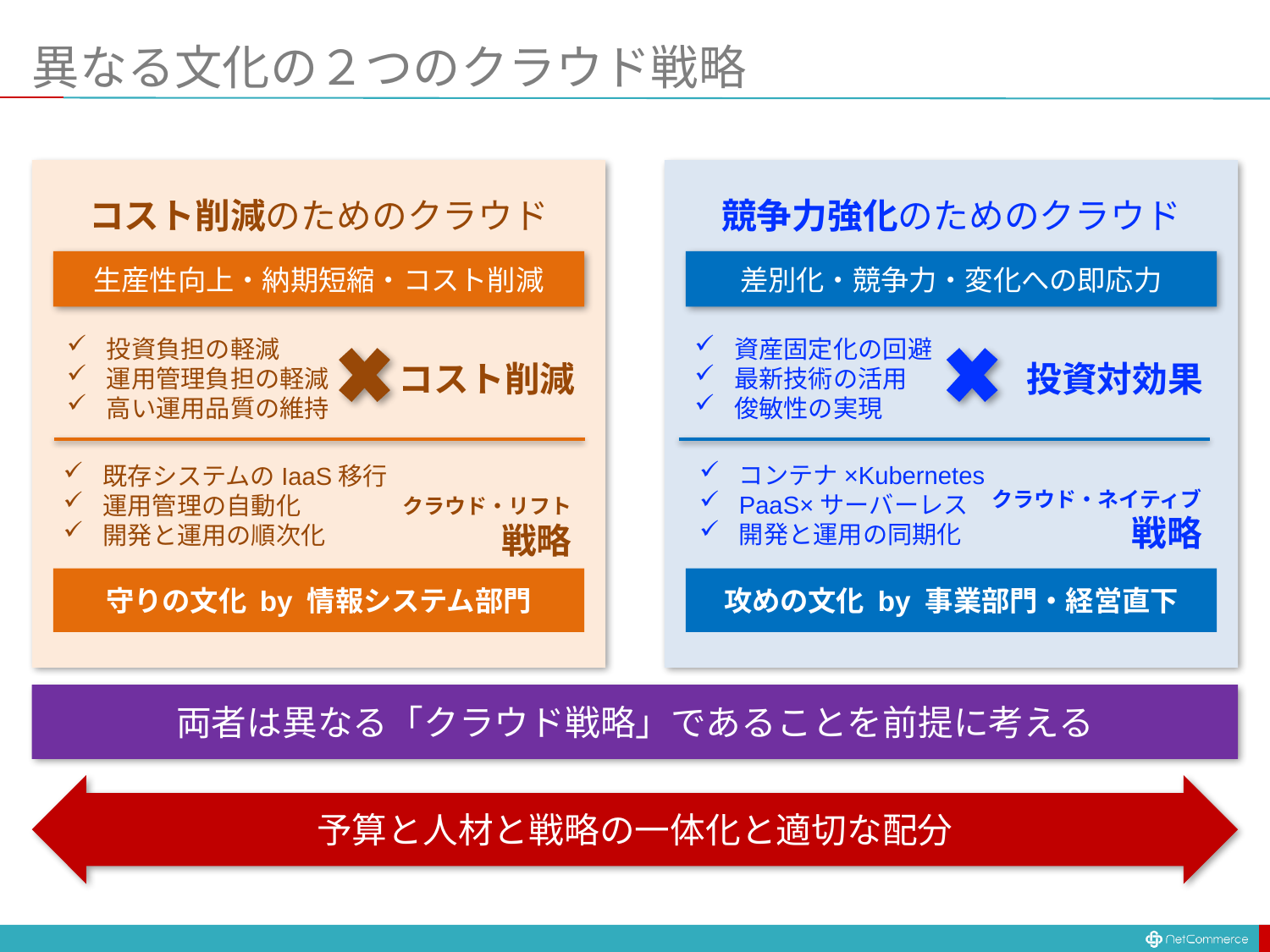

# 異なる文化の２つのクラウド戦略

競争力強化のためのクラウド
差別化・競争力・変化への即応力
資産固定化の回避
最新技術の活用
俊敏性の実現

投資対効果
コンテナ×Kubernetes
PaaS×サーバーレス
開発と運用の同期化
クラウド・ネイティブ
戦略
攻めの文化 by 事業部門・経営直下
コスト削減のためのクラウド
生産性向上・納期短縮・コスト削減
投資負担の軽減
運用管理負担の軽減
高い運用品質の維持

コスト削減
既存システムのIaaS移行
運用管理の自動化
開発と運用の順次化
クラウド・リフト
戦略
守りの文化 by 情報システム部門
両者は異なる「クラウド戦略」であることを前提に考える
予算と人材と戦略の一体化と適切な配分